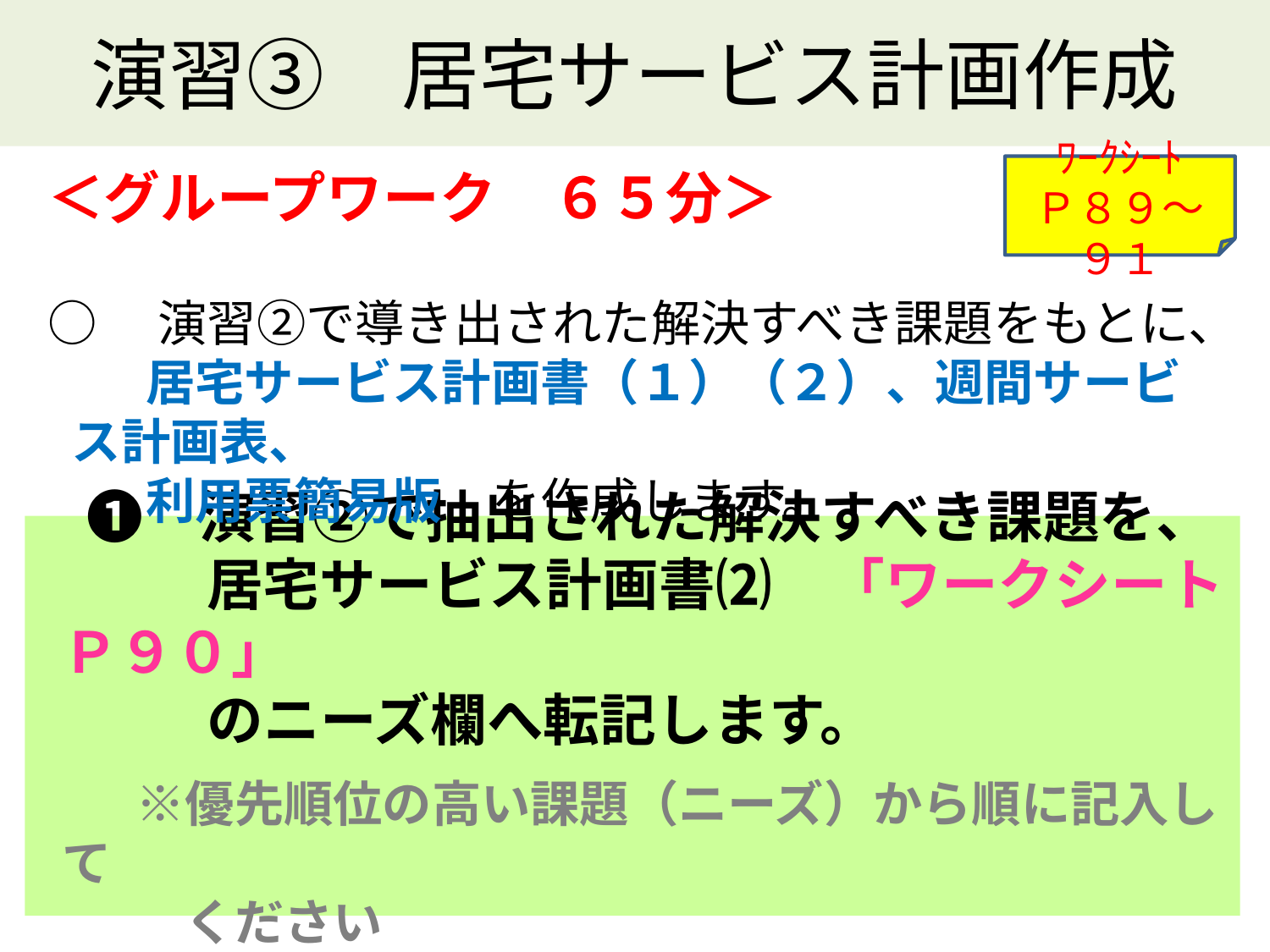

演習③　居宅サービス計画作成
＜グループワーク　６５分＞
ﾜｰｸｼｰﾄ
Ｐ８９～９１
○　演習②で導き出された解決すべき課題をもとに、
　　居宅サービス計画書（１）（２）、週間サービス計画表、
　　利用票簡易版　を作成します。

　➊　演習②で抽出された解決すべき課題を、
　　　居宅サービス計画書⑵　「ワークシートＰ９０」
　　　のニーズ欄へ転記します。

　　※優先順位の高い課題（ニーズ）から順に記入して
　　　ください